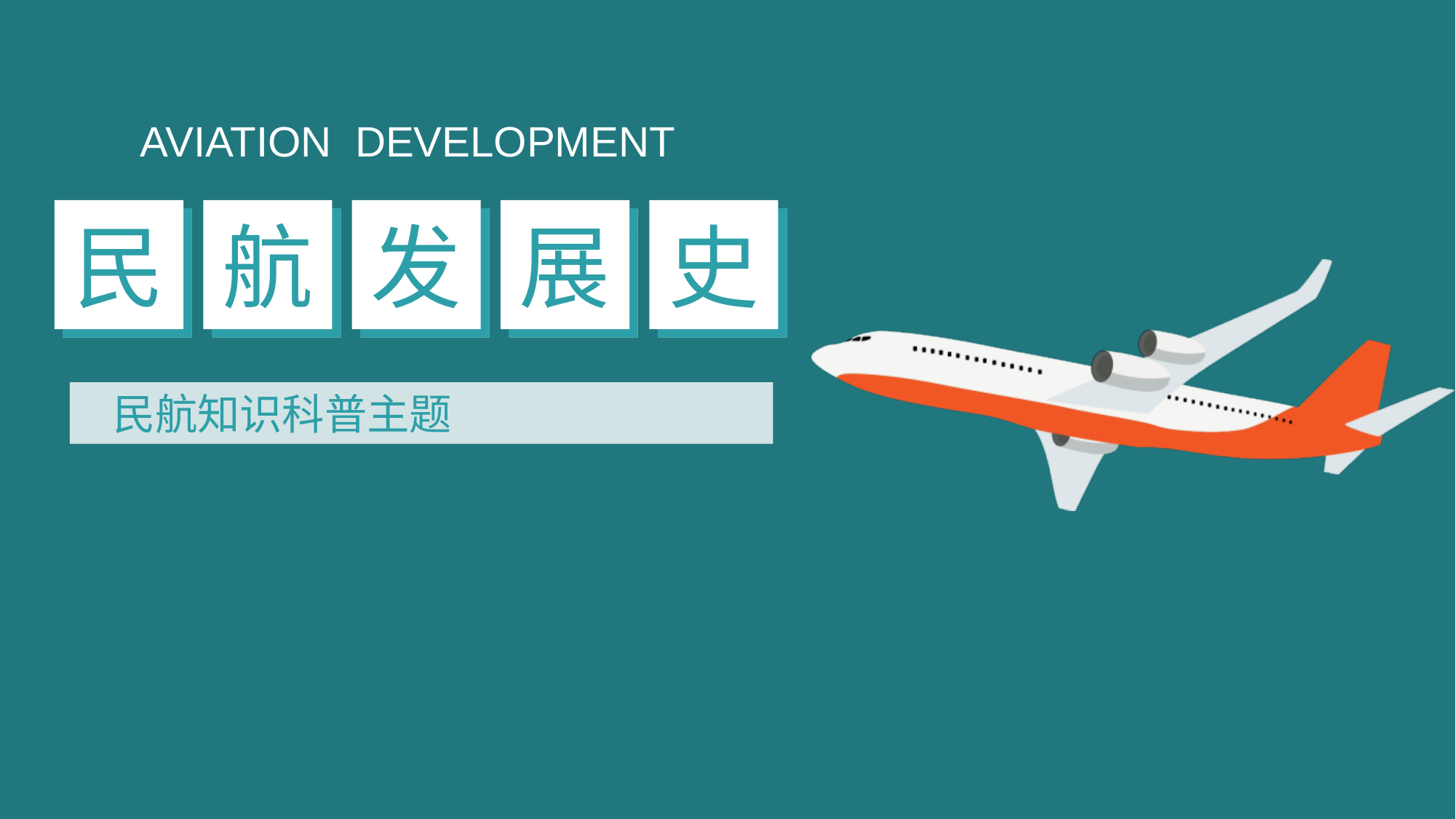

AVIATION  DEVELOPMENT
民
航
发
展
史
民航知识科普主题